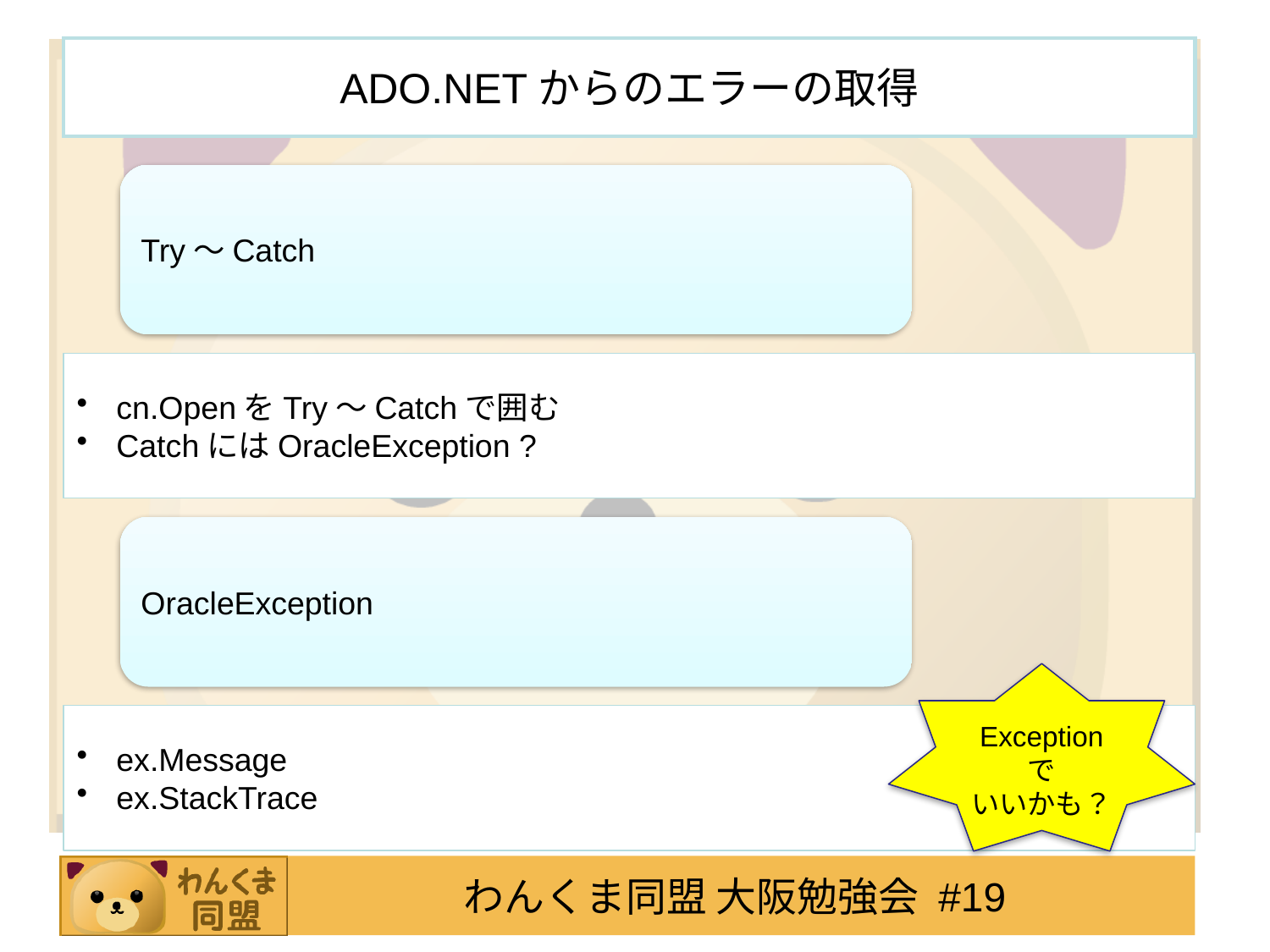

# ADO.NETからのエラーの取得
Try～Catch
cn.OpenをTry～Catchで囲む
CatchにはOracleException ?
OracleException
ex.Message
ex.StackTrace

Exception
で
いいかも？